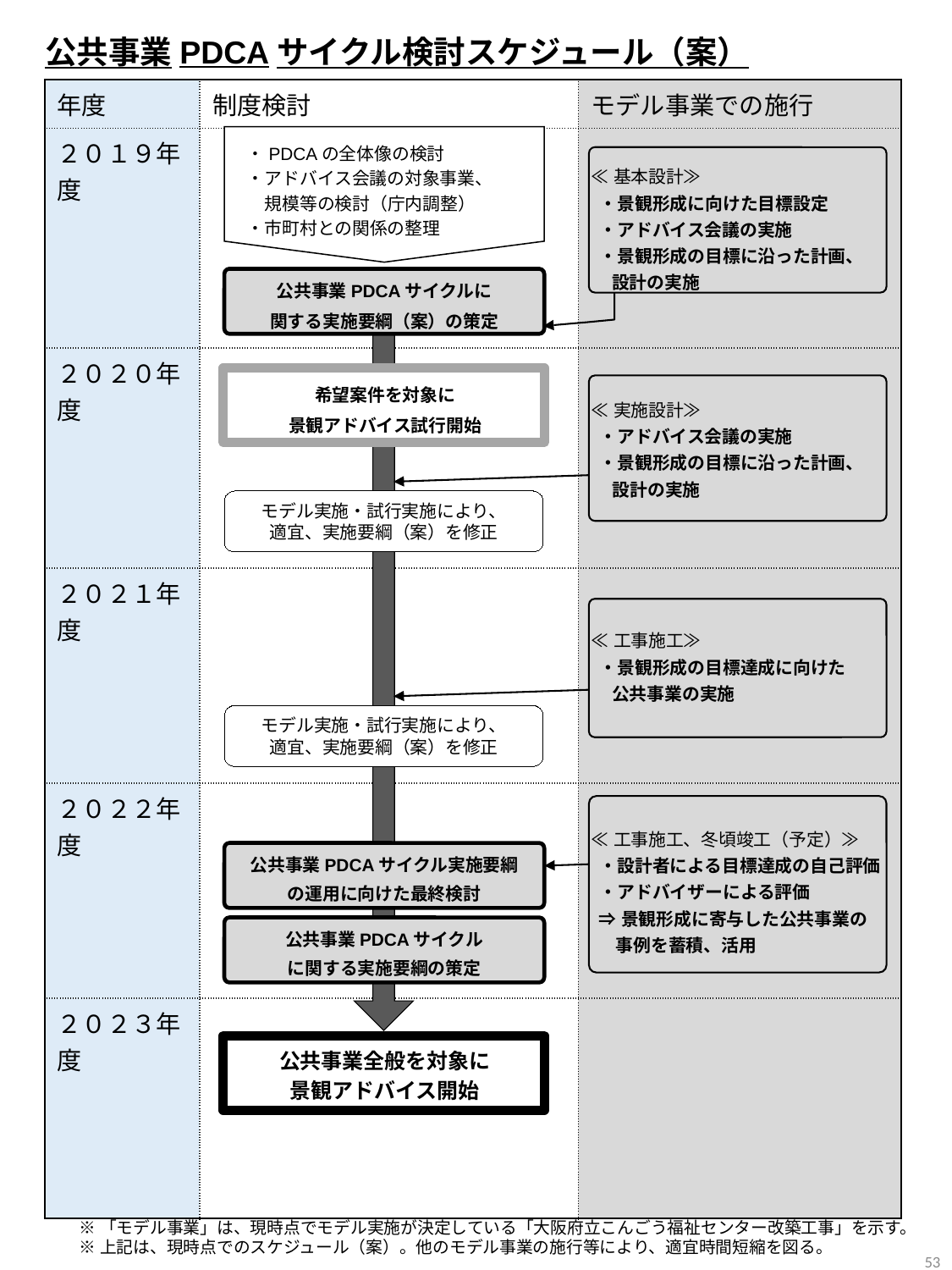

公共事業PDCAサイクル検討スケジュール（案）
　・PDCAの全体像の検討
　・アドバイス会議の対象事業、
　　規模等の検討（庁内調整）
　・市町村との関係の整理
| 年度 | 制度検討 | モデル事業での施行 |
| --- | --- | --- |
| ２０１９年度 |  | ≪基本設計≫ ・景観形成に向けた目標設定 ・アドバイス会議の実施 ・景観形成の目標に沿った計画、 設計の実施 |
| ２０２０年度 |  | ≪実施設計≫ ・アドバイス会議の実施 ・景観形成の目標に沿った計画、 　 設計の実施 |
| ２０２１年度 |  | ≪工事施工≫ ・景観形成の目標達成に向けた 公共事業の実施 |
| ２０２２年度 |  | ≪工事施工、冬頃竣工（予定）≫ ・設計者による目標達成の自己評価 ・アドバイザーによる評価 ⇒景観形成に寄与した公共事業の 事例を蓄積、活用 |
| ２０２３年度 |  |  |

公共事業PDCAサイクルに
関する実施要綱（案）の策定

希望案件を対象に
景観アドバイス試行開始

モデル実施・試行実施により、
適宜、実施要綱（案）を修正

モデル実施・試行実施により、
適宜、実施要綱（案）を修正

公共事業PDCAサイクル実施要綱
の運用に向けた最終検討
公共事業PDCAサイクル
に関する実施要綱の策定
公共事業全般を対象に
景観アドバイス開始
※「モデル事業」は、現時点でモデル実施が決定している「大阪府立こんごう福祉センター改築工事」を示す。
※上記は、現時点でのスケジュール（案）。他のモデル事業の施行等により、適宜時間短縮を図る。
53